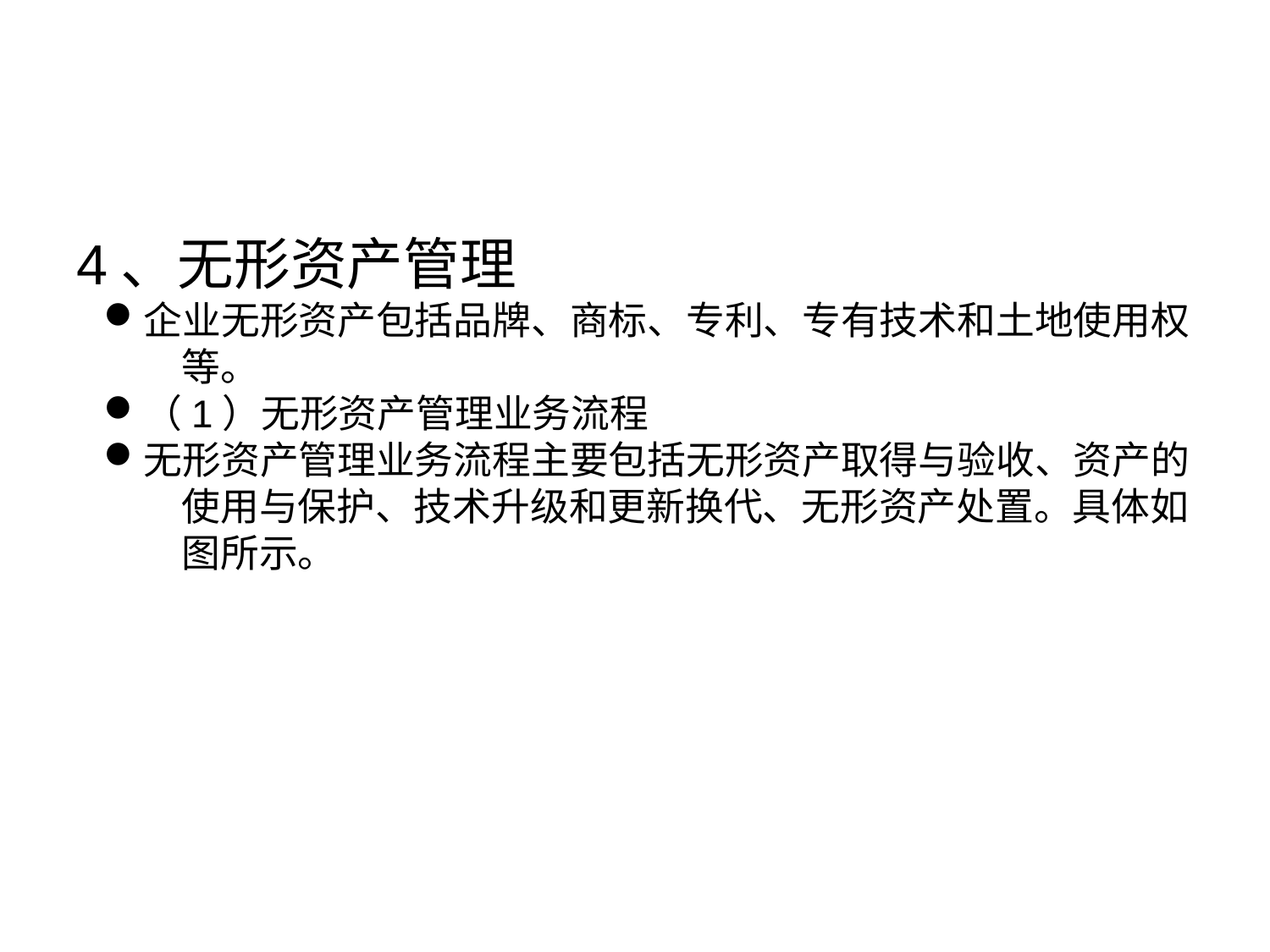

4、无形资产管理
企业无形资产包括品牌、商标、专利、专有技术和土地使用权等。
（1）无形资产管理业务流程
无形资产管理业务流程主要包括无形资产取得与验收、资产的使用与保护、技术升级和更新换代、无形资产处置。具体如图所示。